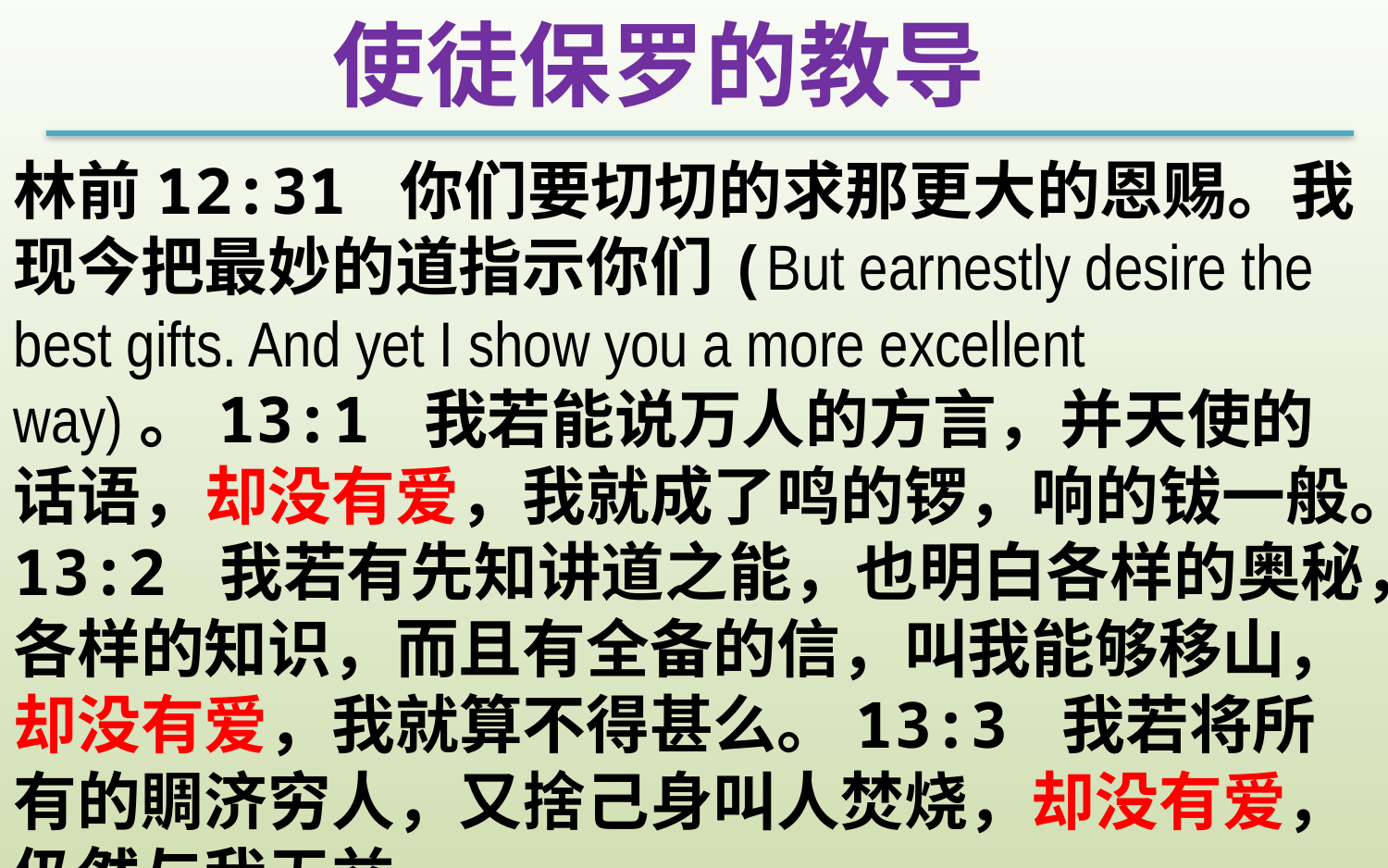

使徒保罗的教导
林前12:31 你们要切切的求那更大的恩赐。我现今把最妙的道指示你们(But earnestly desire the best gifts. And yet I show you a more excellent way)。13:1 我若能说万人的方言，并天使的话语，却没有爱，我就成了鸣的锣，响的钹一般。13:2 我若有先知讲道之能，也明白各样的奥秘，各样的知识，而且有全备的信，叫我能够移山，却没有爱，我就算不得甚么。13:3 我若将所有的賙济穷人，又捨己身叫人焚烧，却没有爱，仍然与我无益。